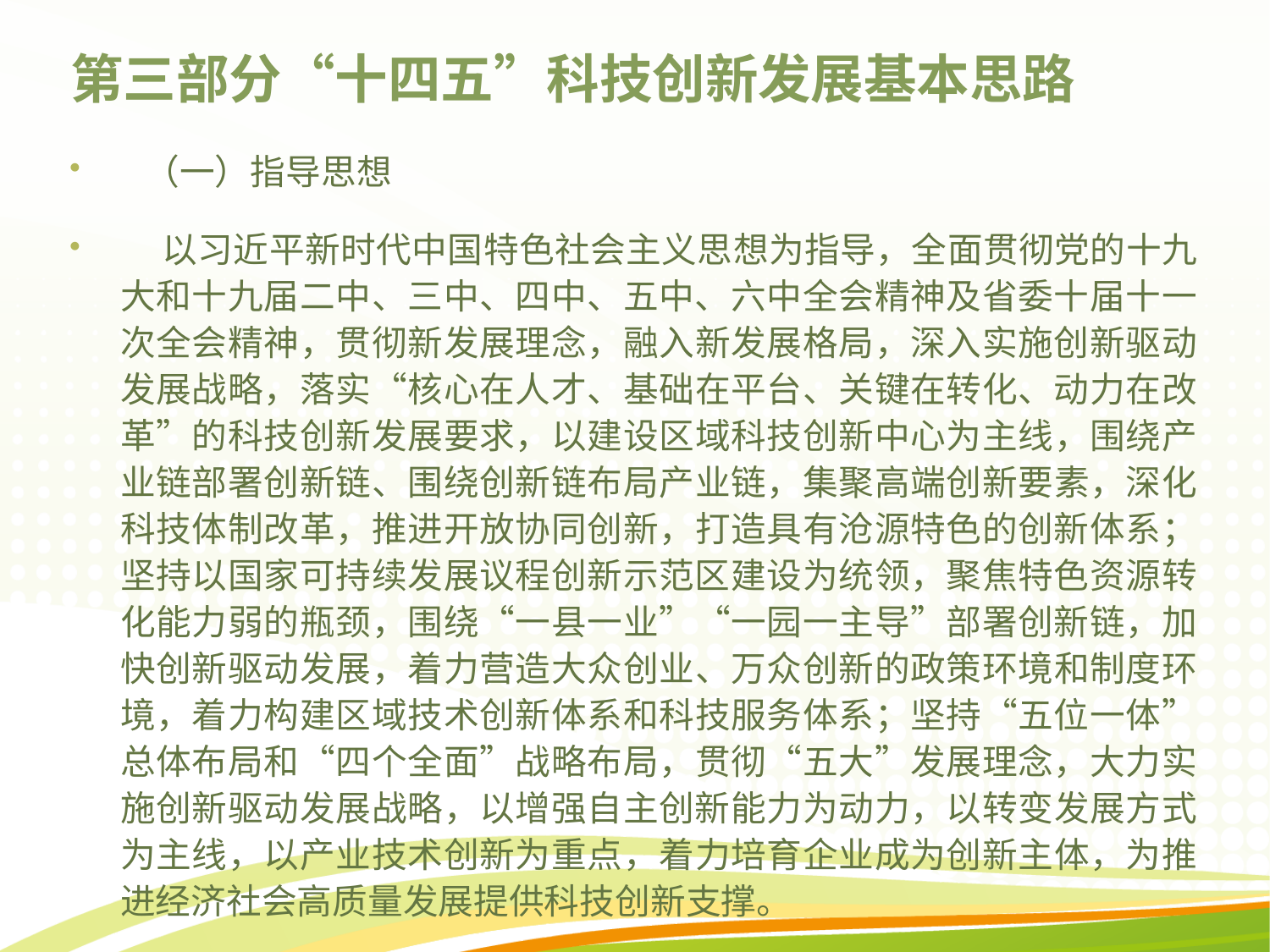

# 第三部分“十四五”科技创新发展基本思路
  （一）指导思想
    以习近平新时代中国特色社会主义思想为指导，全面贯彻党的十九大和十九届二中、三中、四中、五中、六中全会精神及省委十届十一次全会精神，贯彻新发展理念，融入新发展格局，深入实施创新驱动发展战略，落实“核心在人才、基础在平台、关键在转化、动力在改革”的科技创新发展要求，以建设区域科技创新中心为主线，围绕产业链部署创新链、围绕创新链布局产业链，集聚高端创新要素，深化科技体制改革，推进开放协同创新，打造具有沧源特色的创新体系；坚持以国家可持续发展议程创新示范区建设为统领，聚焦特色资源转化能力弱的瓶颈，围绕“一县一业”“一园一主导”部署创新链，加快创新驱动发展，着力营造大众创业、万众创新的政策环境和制度环境，着力构建区域技术创新体系和科技服务体系；坚持“五位一体”总体布局和“四个全面”战略布局，贯彻“五大”发展理念，大力实施创新驱动发展战略，以增强自主创新能力为动力，以转变发展方式为主线，以产业技术创新为重点，着力培育企业成为创新主体，为推进经济社会高质量发展提供科技创新支撑。